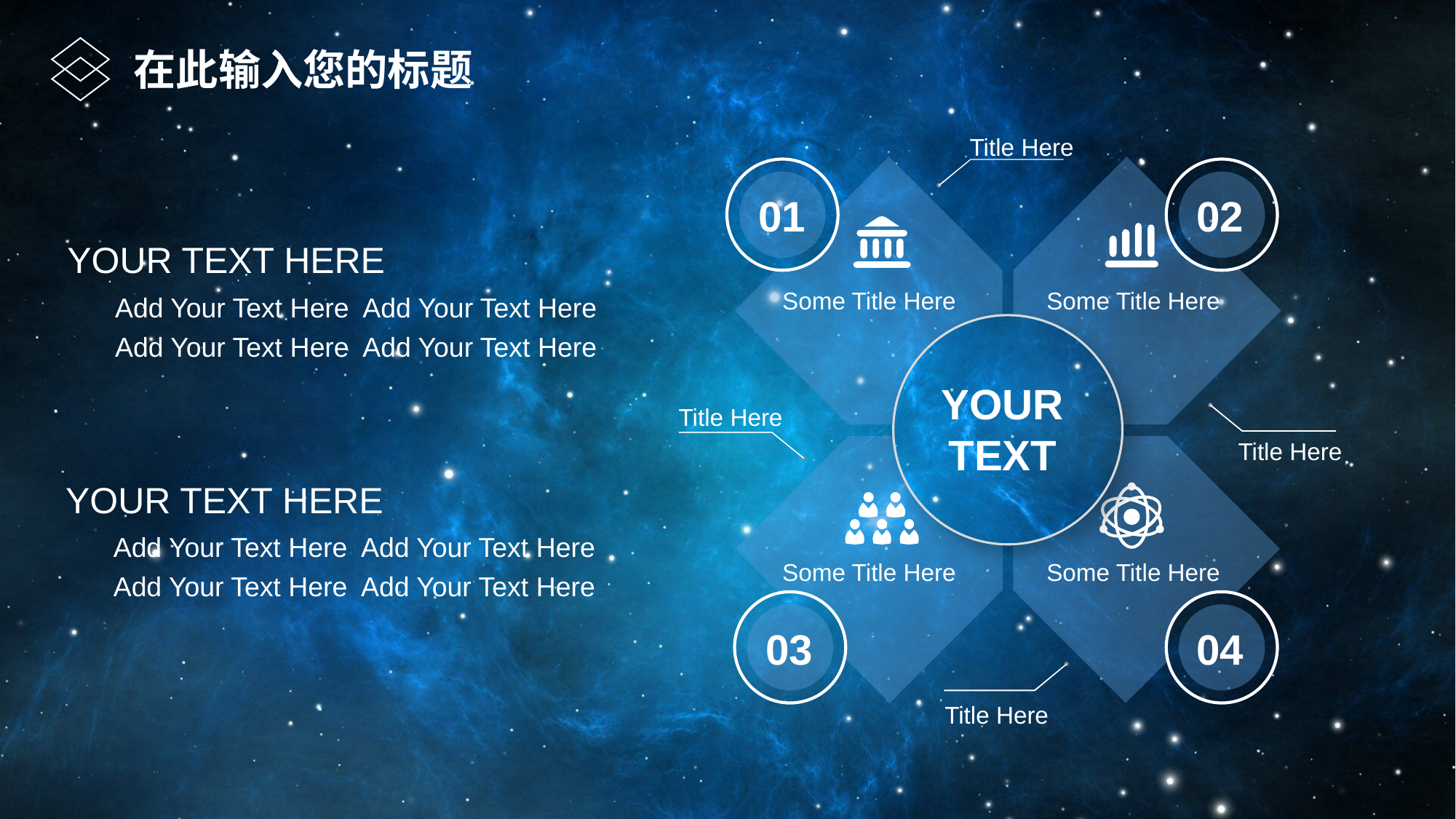

在此输入您的标题
Title Here

01

Some Title Here

02

Some Title Here

YOUR TEXT HERE
Add Your Text Here  Add Your Text Here
Add Your Text Here  Add Your Text Here

YOUR
TEXT
Title Here

Title Here

Some Title Here

03

Some Title Here

04

YOUR TEXT HERE
Add Your Text Here  Add Your Text Here
Add Your Text Here  Add Your Text Here

Title Here